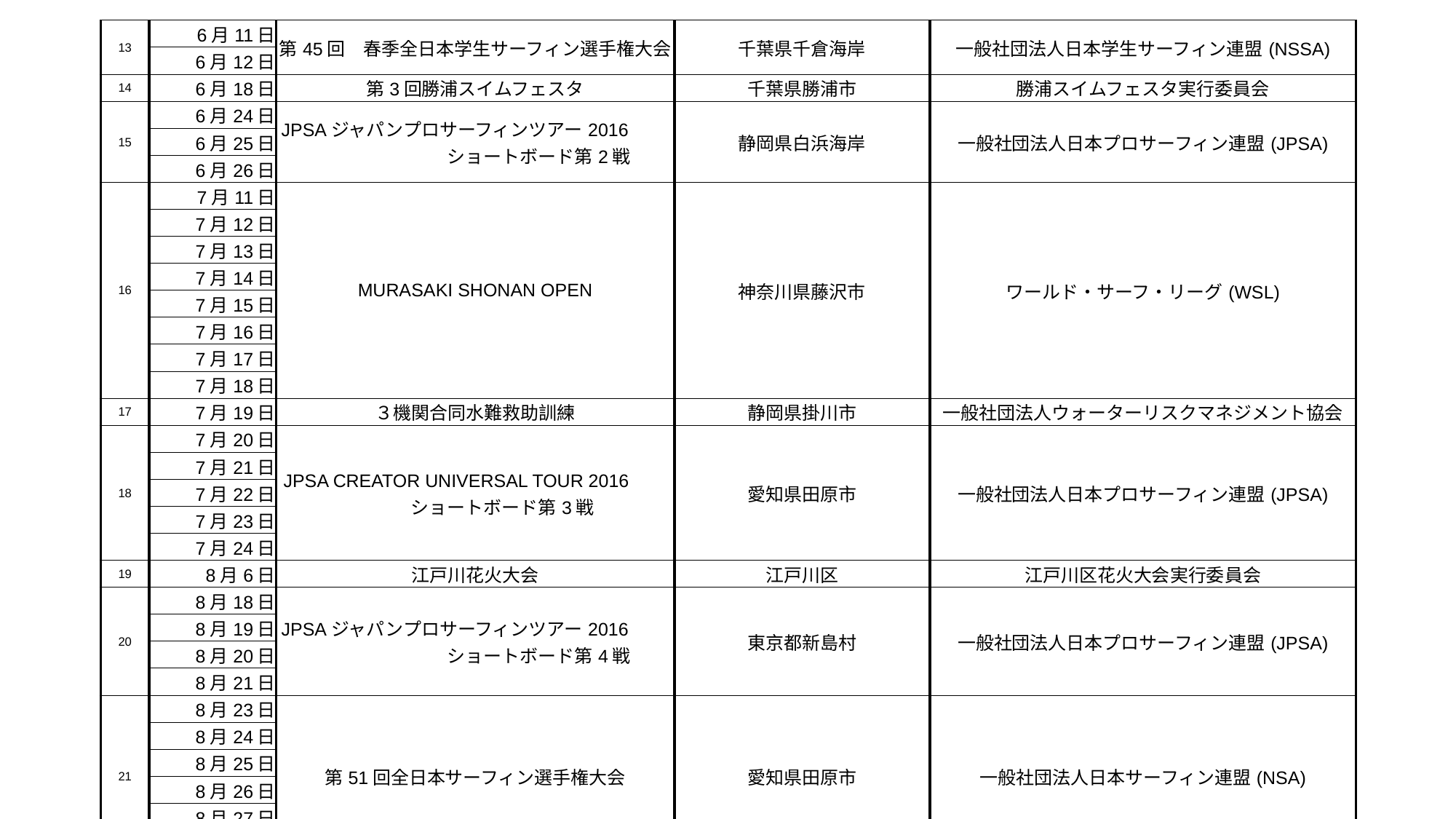

| 13 | 6月11日 | 第45回　春季全日本学生サーフィン選手権大会 | 千葉県千倉海岸 | 一般社団法人日本学生サーフィン連盟(NSSA) |
| --- | --- | --- | --- | --- |
|  | 6月12日 |  |  |  |
| 14 | 6月18日 | 第3回勝浦スイムフェスタ | 千葉県勝浦市 | 勝浦スイムフェスタ実行委員会 |
| 15 | 6月24日 | JPSAジャパンプロサーフィンツアー2016　　　　　　　　　ショートボード第2戦 | 静岡県白浜海岸 | 一般社団法人日本プロサーフィン連盟(JPSA) |
|  | 6月25日 |  |  |  |
|  | 6月26日 |  |  |  |
| 16 | 7月11日 | MURASAKI SHONAN OPEN | 神奈川県藤沢市 | ワールド・サーフ・リーグ(WSL) |
|  | 7月12日 |  |  |  |
|  | 7月13日 |  |  |  |
|  | 7月14日 |  |  |  |
|  | 7月15日 |  |  |  |
|  | 7月16日 |  |  |  |
|  | 7月17日 |  |  |  |
|  | 7月18日 |  |  |  |
| 17 | 7月19日 | ３機関合同水難救助訓練 | 静岡県掛川市 | 一般社団法人ウォーターリスクマネジメント協会 |
| 18 | 7月20日 | JPSA CREATOR UNIVERSAL TOUR 2016 　　　　ショートボード第3戦 | 愛知県田原市 | 一般社団法人日本プロサーフィン連盟(JPSA) |
|  | 7月21日 |  |  |  |
|  | 7月22日 |  |  |  |
|  | 7月23日 |  |  |  |
|  | 7月24日 |  |  |  |
| 19 | 8月6日 | 江戸川花火大会 | 江戸川区 | 江戸川区花火大会実行委員会 |
| 20 | 8月18日 | JPSAジャパンプロサーフィンツアー2016　　　　　　　　　ショートボード第4戦 | 東京都新島村 | 一般社団法人日本プロサーフィン連盟(JPSA) |
|  | 8月19日 |  |  |  |
|  | 8月20日 |  |  |  |
|  | 8月21日 |  |  |  |
| 21 | 8月23日 | 第51回全日本サーフィン選手権大会 | 愛知県田原市 | 一般社団法人日本サーフィン連盟(NSA) |
|  | 8月24日 |  |  |  |
|  | 8月25日 |  |  |  |
|  | 8月26日 |  |  |  |
|  | 8月27日 |  |  |  |
|  | 8月28日 |  |  |  |
| 22 | 9月1日 | JPSAジャパンプロサーフィンツアー2016　　　　　　　　　ショートボード第5戦 | 茨城県大洗町 | 一般社団法人日本プロサーフィン連盟(JPSA) |
|  | 9月2日 |  |  |  |
|  | 9月3日 |  |  |  |
|  | 9月4日 |  |  |  |